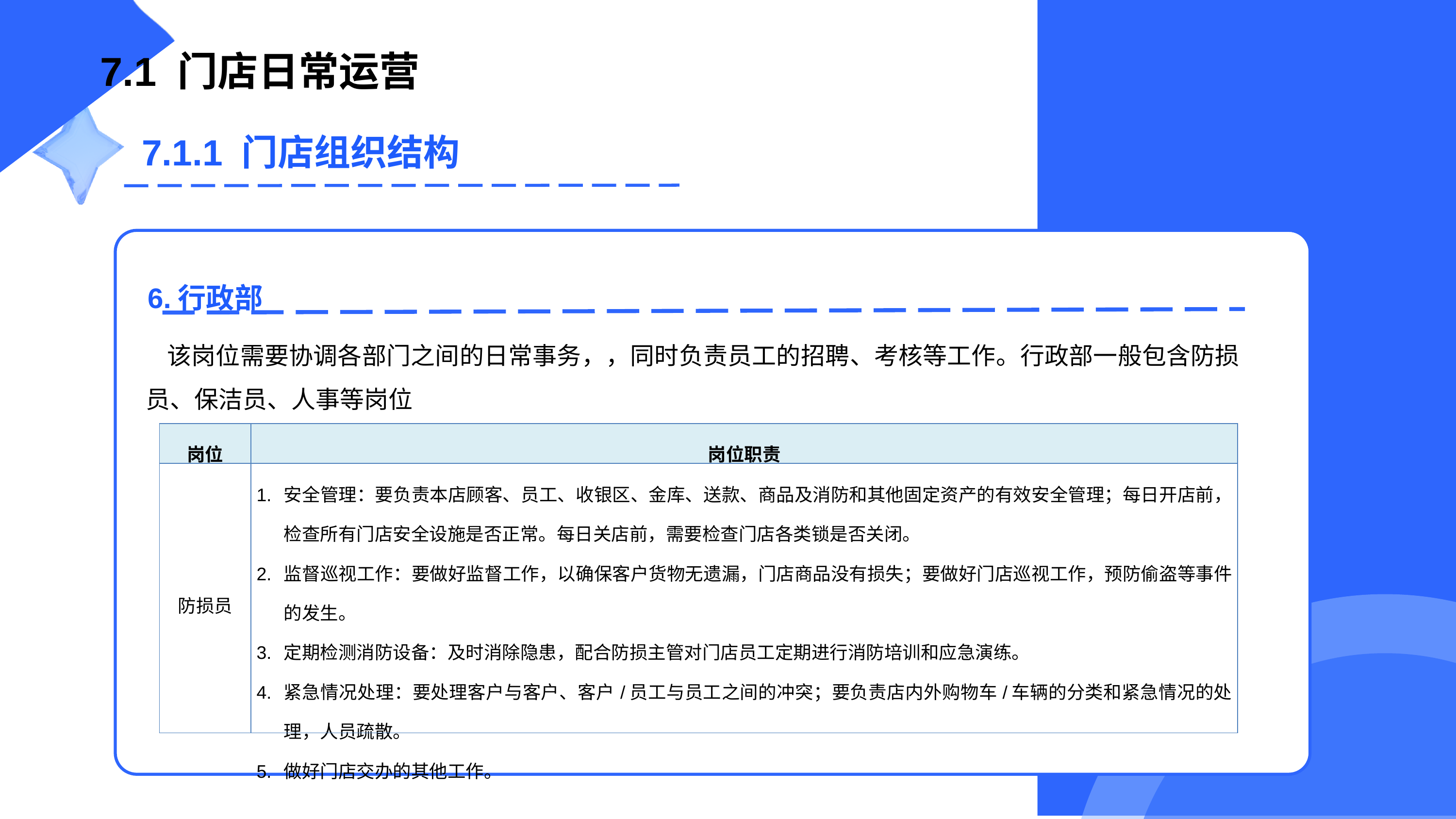

7.1 门店日常运营

7.1.1 门店组织结构

该岗位需要协调各部门之间的日常事务，，同时负责员工的招聘、考核等工作。行政部一般包含防损员、保洁员、人事等岗位
6.行政部

| 岗位 | 岗位职责 |
| --- | --- |
| 防损员 | 安全管理：要负责本店顾客、员工、收银区、金库、送款、商品及消防和其他固定资产的有效安全管理；每日开店前，检查所有门店安全设施是否正常。每日关店前，需要检查门店各类锁是否关闭。 监督巡视工作：要做好监督工作，以确保客户货物无遗漏，门店商品没有损失；要做好门店巡视工作，预防偷盗等事件的发生。 定期检测消防设备：及时消除隐患，配合防损主管对门店员工定期进行消防培训和应急演练。 紧急情况处理：要处理客户与客户、客户/员工与员工之间的冲突；要负责店内外购物车/车辆的分类和紧急情况的处理，人员疏散。 做好门店交办的其他工作。 |